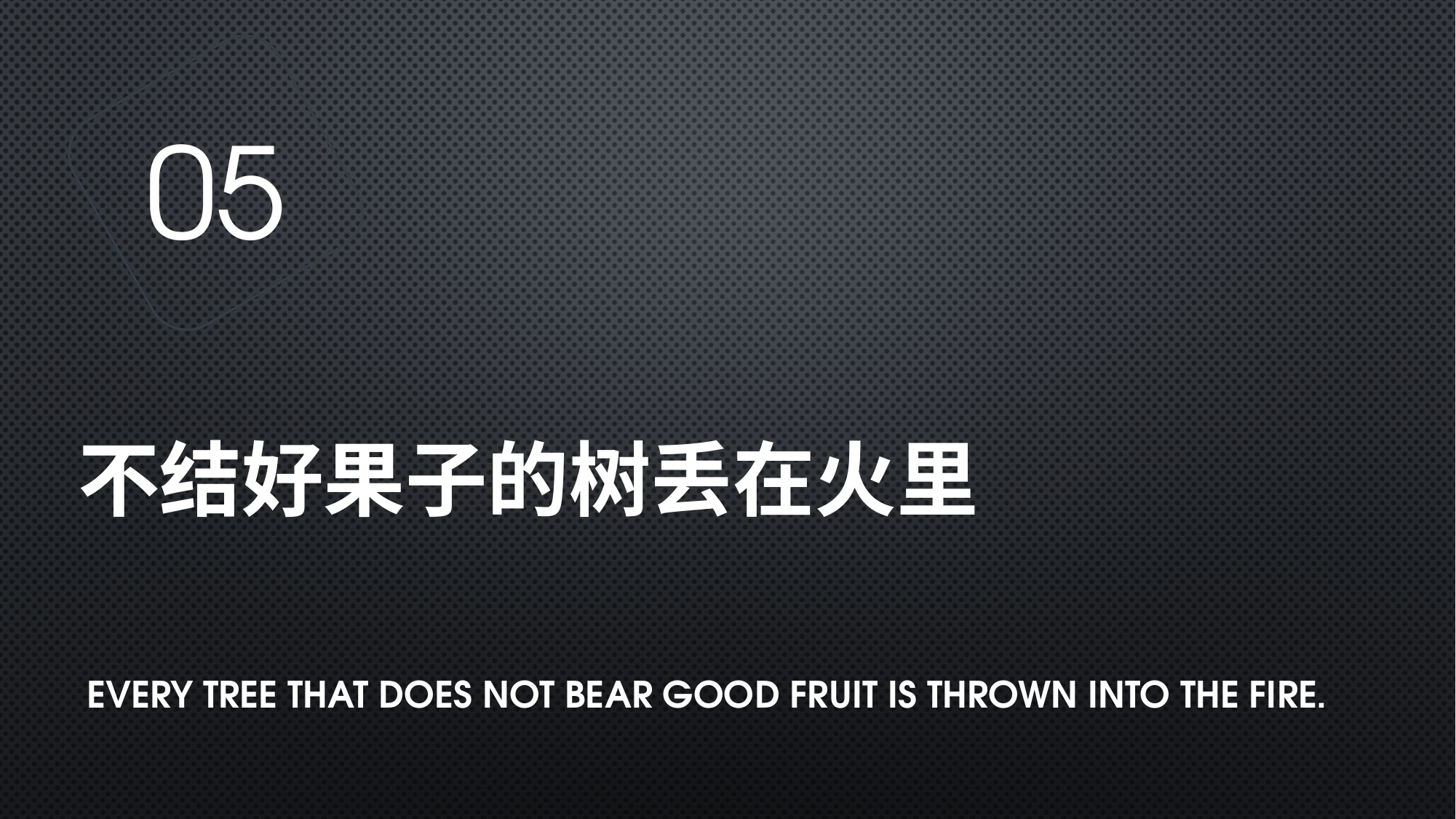

05
# 不结好果子的树丢在火里

Every tree that does not bear good fruit is thrown into the fire.